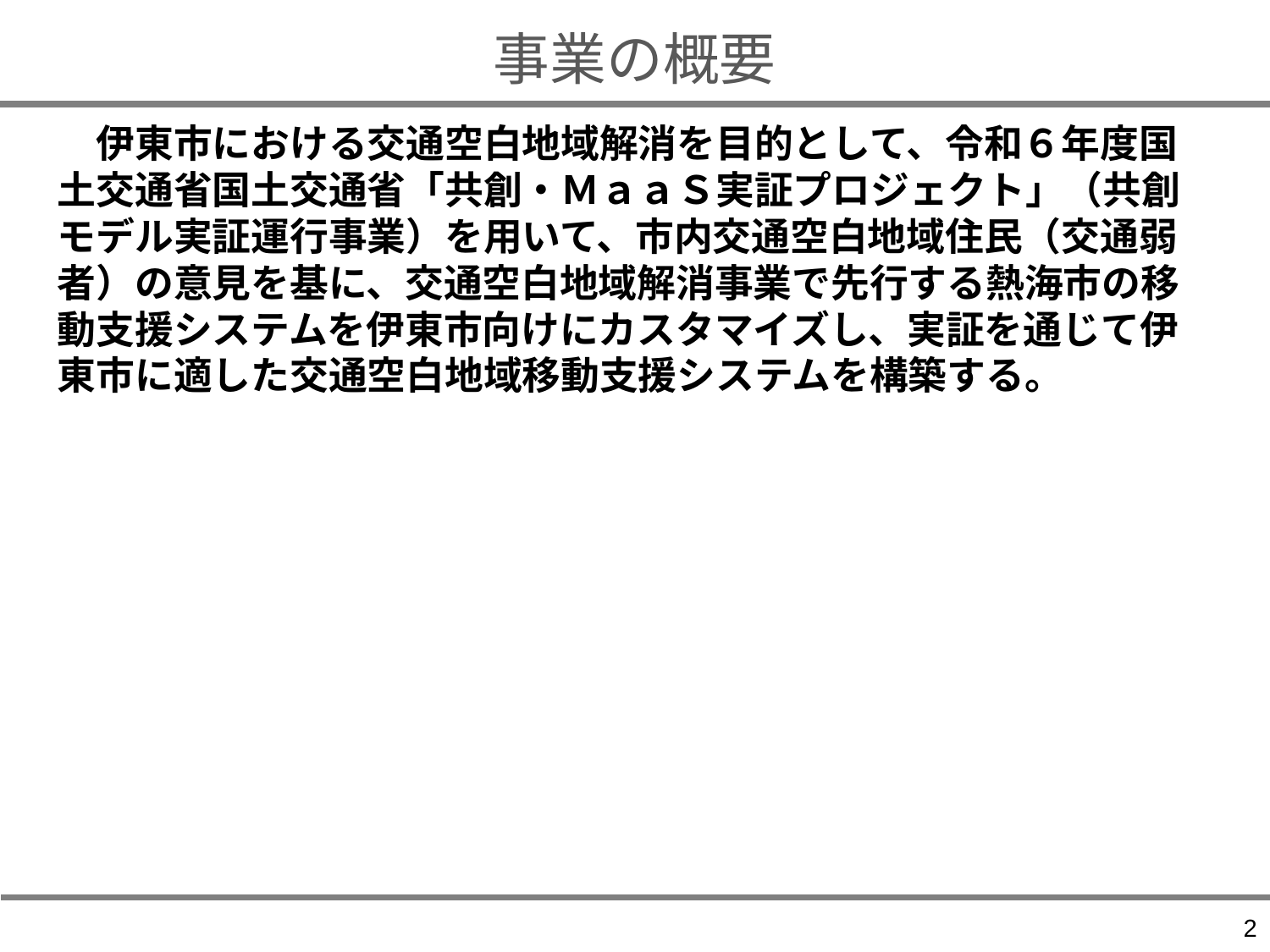

事業の概要
　伊東市における交通空白地域解消を目的として、令和６年度国土交通省国土交通省「共創・ＭａａＳ実証プロジェクト」（共創モデル実証運行事業）を用いて、市内交通空白地域住民（交通弱者）の意見を基に、交通空白地域解消事業で先行する熱海市の移動支援システムを伊東市向けにカスタマイズし、実証を通じて伊東市に適した交通空白地域移動支援システムを構築する。
2